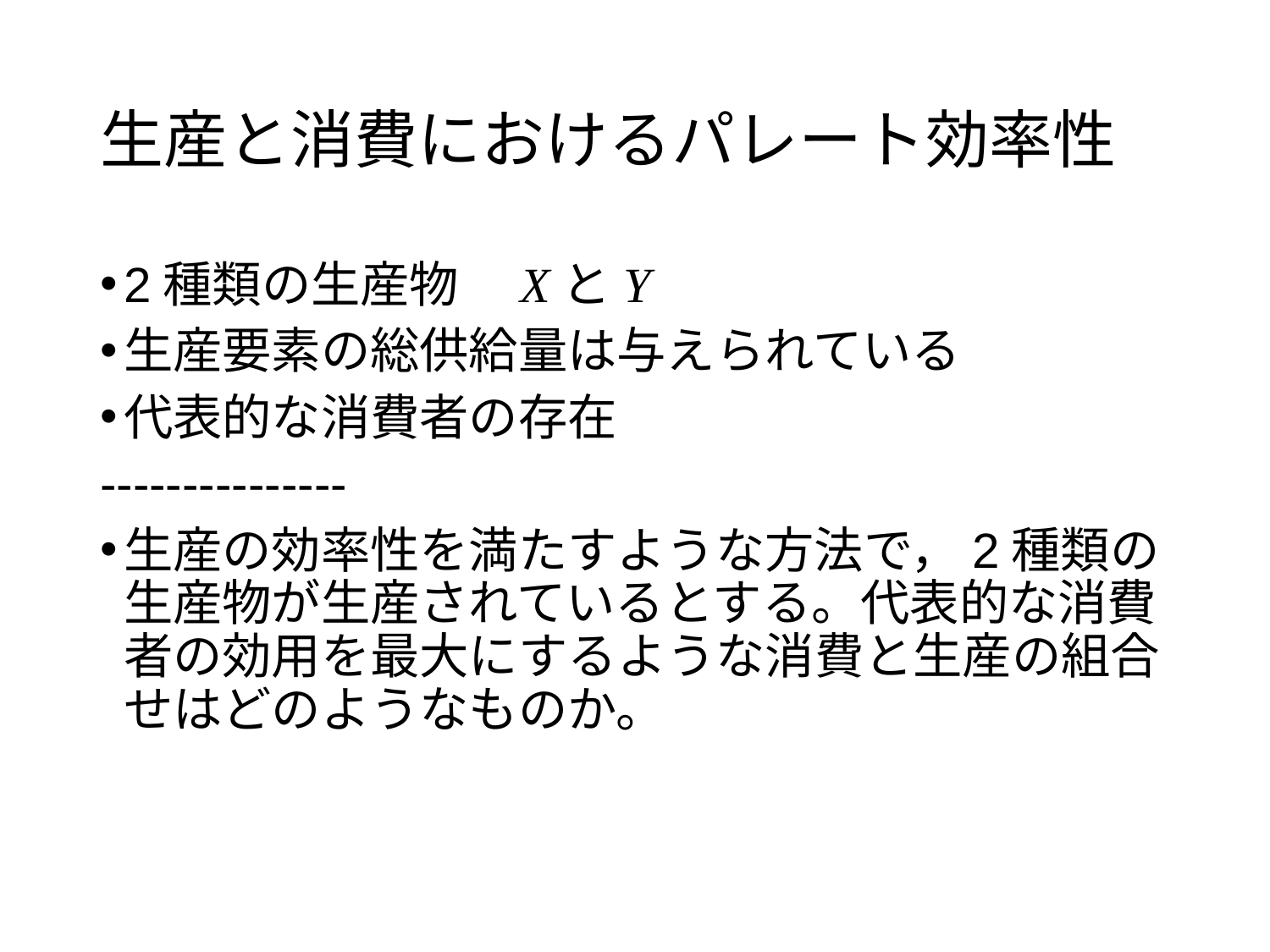

# 生産と消費におけるパレート効率性
2種類の生産物　XとY
生産要素の総供給量は与えられている
代表的な消費者の存在
---------------
生産の効率性を満たすような方法で，2種類の生産物が生産されているとする。代表的な消費者の効用を最大にするような消費と生産の組合せはどのようなものか。